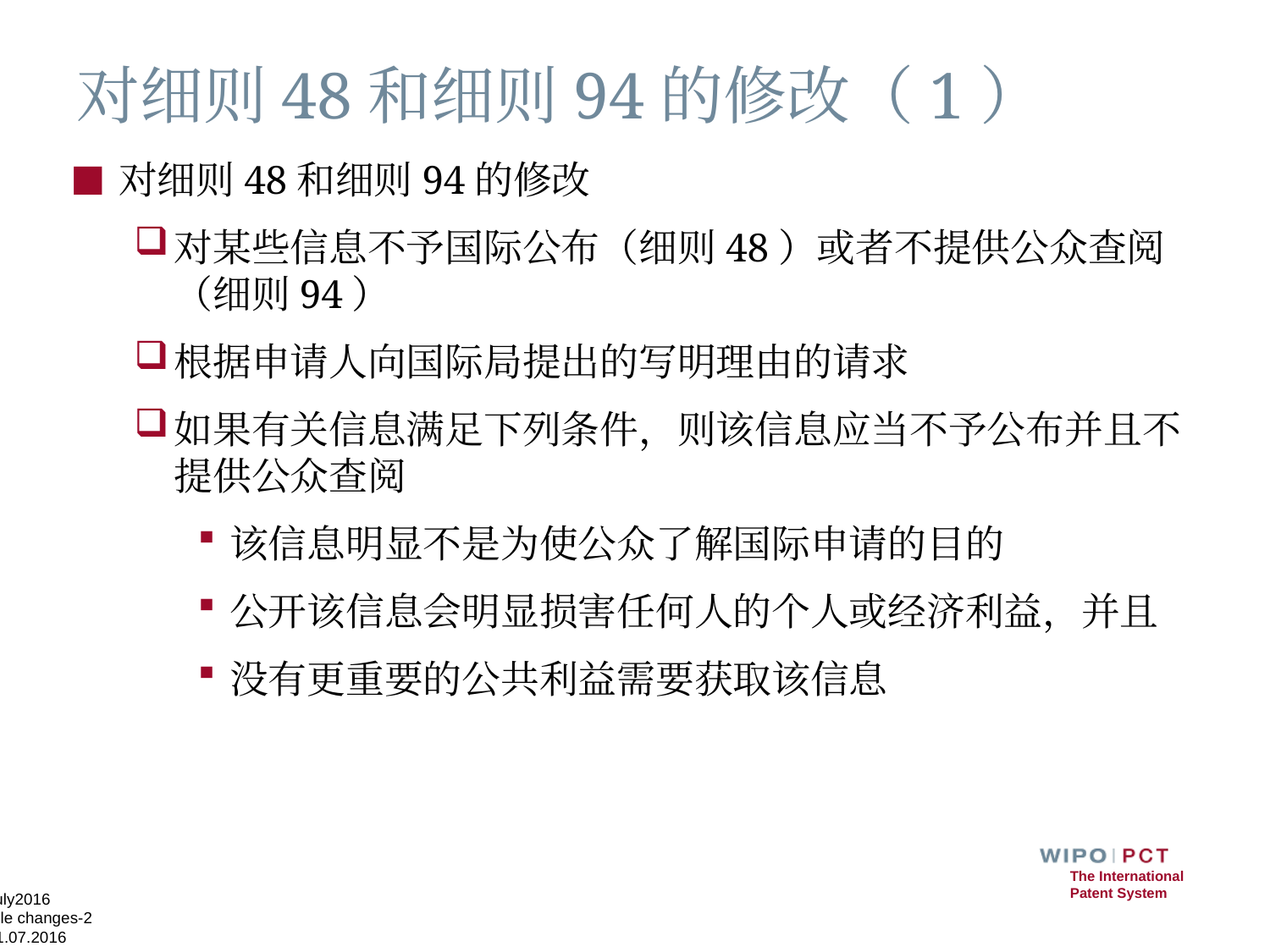

# 对细则48和细则94的修改（1）
对细则48和细则94的修改
对某些信息不予国际公布（细则48）或者不提供公众查阅（细则94）
根据申请人向国际局提出的写明理由的请求
如果有关信息满足下列条件，则该信息应当不予公布并且不提供公众查阅
该信息明显不是为使公众了解国际申请的目的
公开该信息会明显损害任何人的个人或经济利益，并且
没有更重要的公共利益需要获取该信息